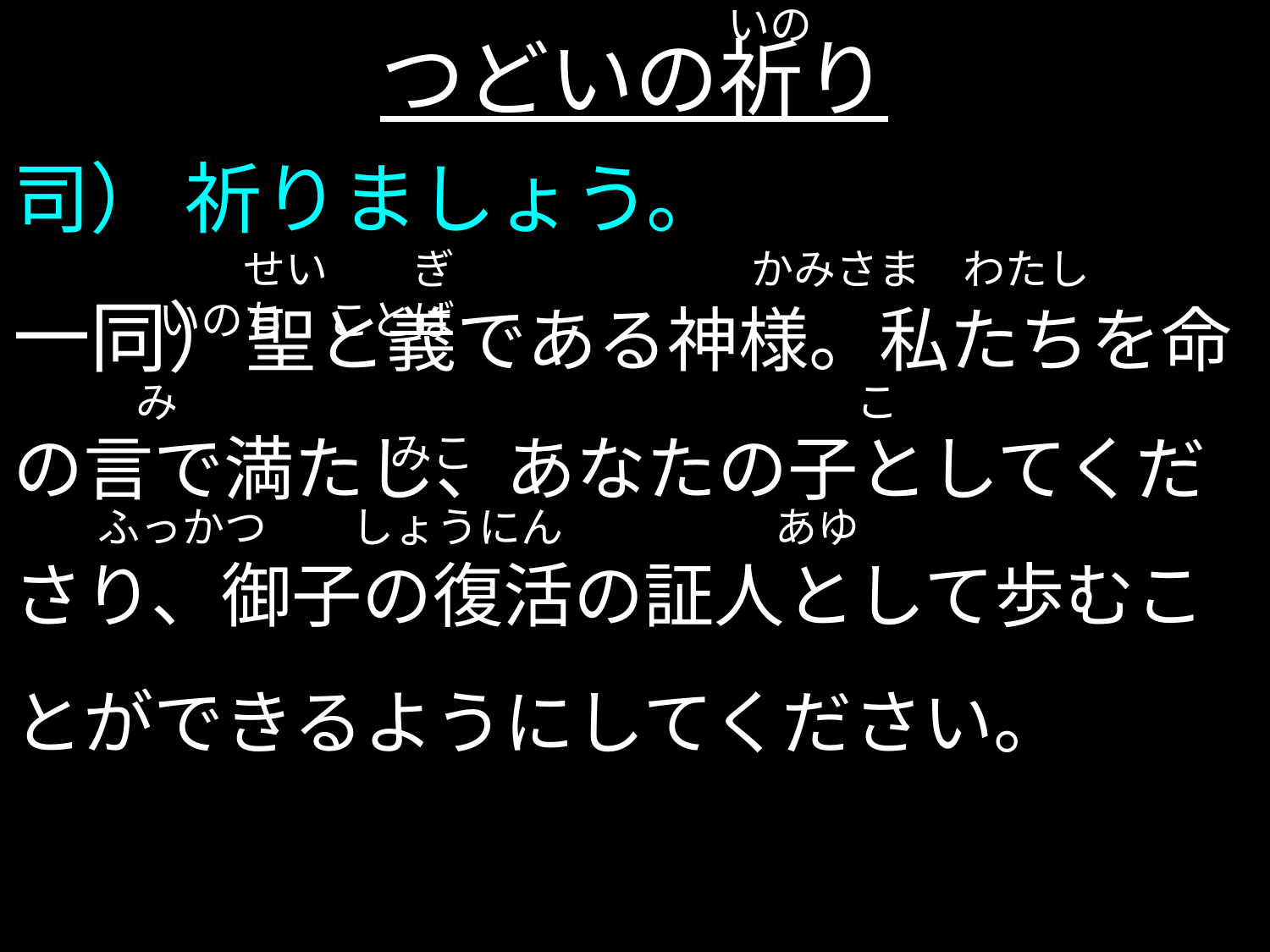

いの
つどいの祈り
司） 祈りましょう。
一同）聖と義である神様。私たちを命の言で満たし、あなたの子としてくださり、御子の復活の証人として歩むことができるようにしてください。
　　　せい　　ぎ　　　　　　　かみさま　わたし　　　　　いのち　ことば
　　　み　　　　　　　　　　　　　　　　こ　　　　　　　　　　　　　　　　　みこ
　　ふっかつ　　しょうにん　　　　　あゆ